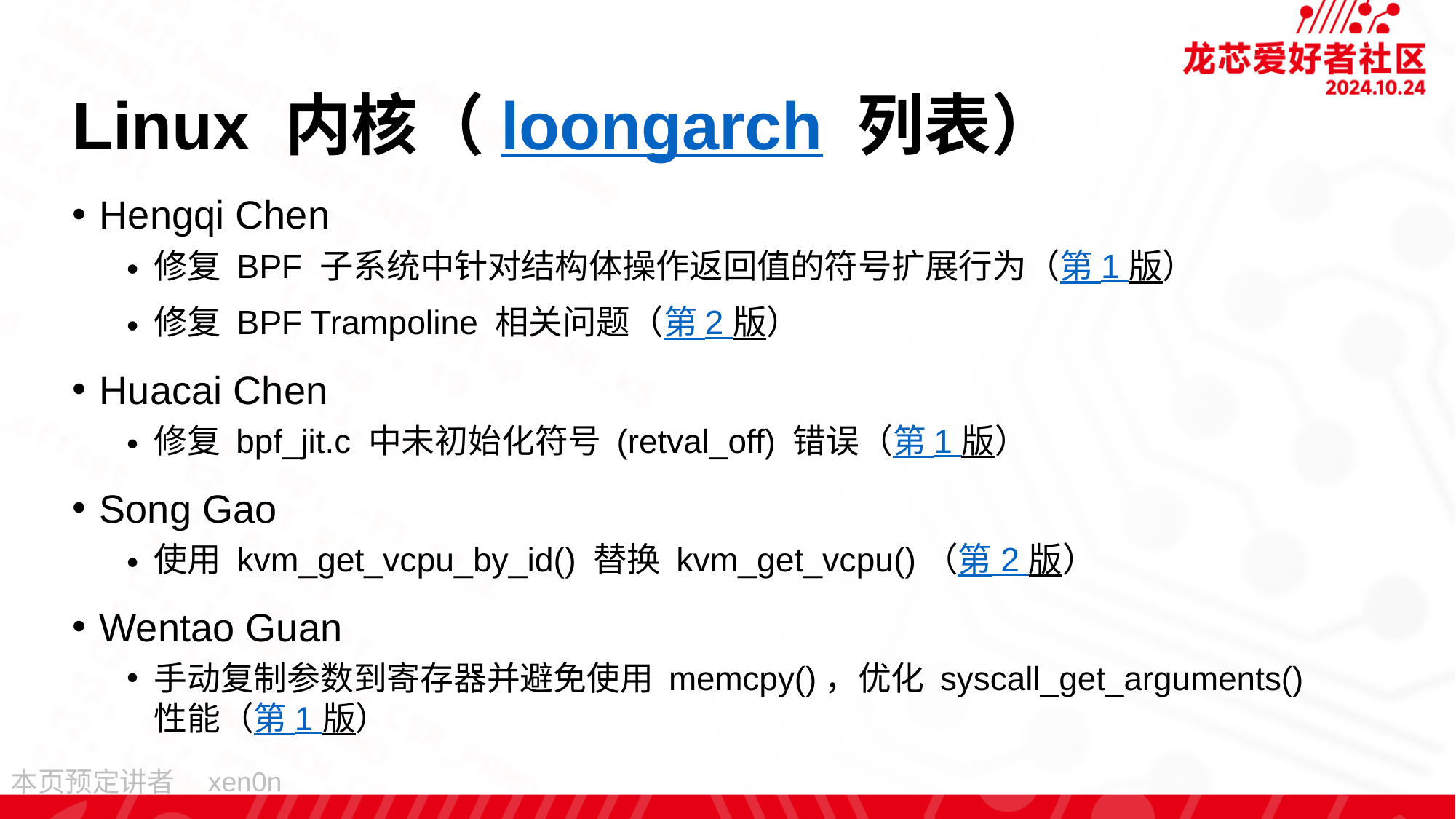

# Linux 内核（loongarch 列表）
Hengqi Chen
修复 BPF 子系统中针对结构体操作返回值的符号扩展行为（第 1 版）
修复 BPF Trampoline 相关问题（第 2 版）
Huacai Chen
修复 bpf_jit.c 中未初始化符号 (retval_off) 错误（第 1 版）
Song Gao
使用 kvm_get_vcpu_by_id() 替换 kvm_get_vcpu()（第 2 版）
Wentao Guan
手动复制参数到寄存器并避免使用 memcpy()，优化 syscall_get_arguments() 性能（第 1 版）
xen0n